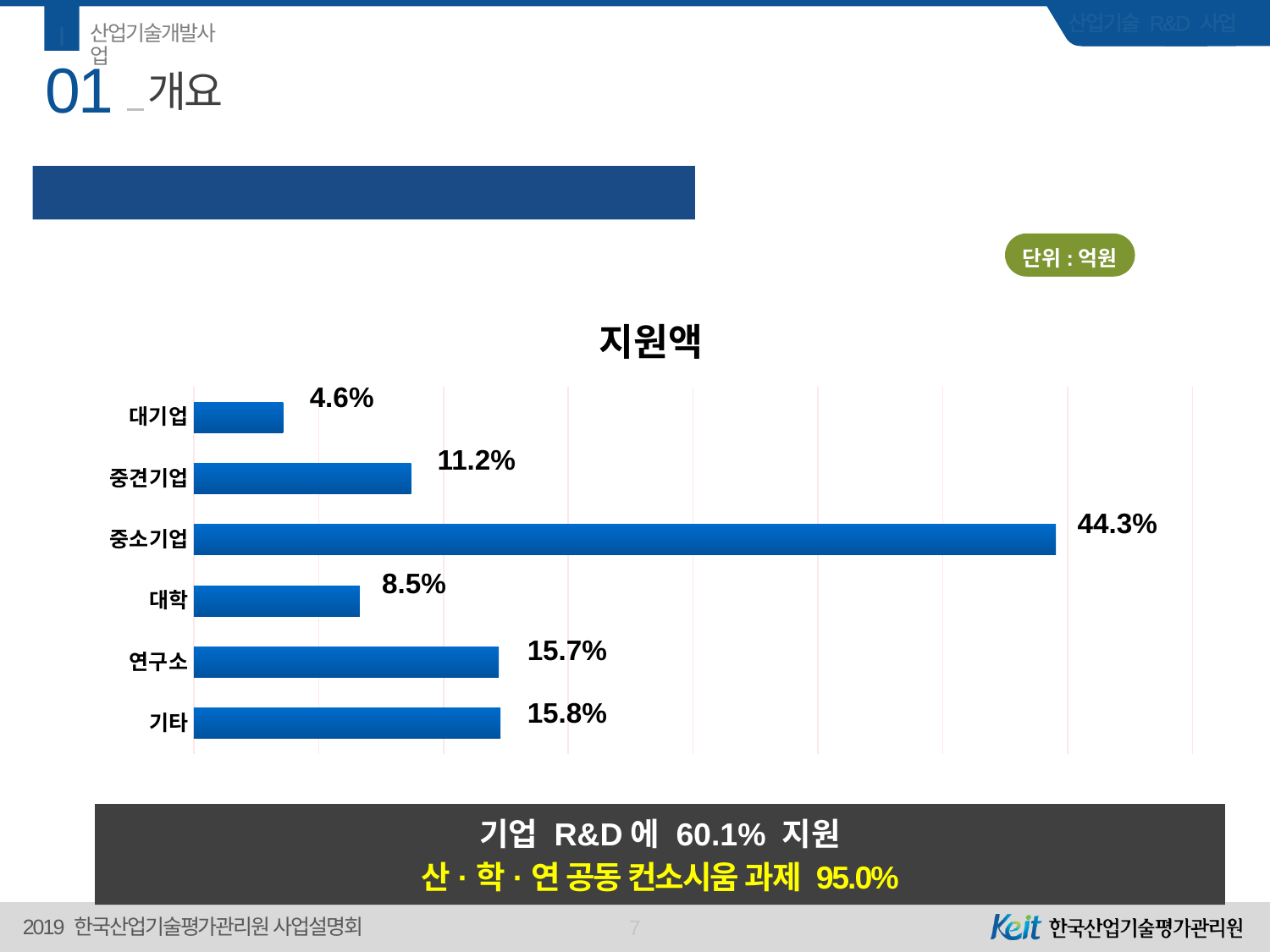

Ⅰ
산업기술개발사업
01
# 개요

수행주체별 지원현황(`17년 수행기관 기준)
단위:억원

### Chart: 지원액

| Category | 투자액 |
|---|---|
| 대기업 | 1431.0 |
| 중견기업 | 3481.0 |
| 중소기업 | 13812.0 |
| 대학 | 2658.0 |
| 연구소 | 4886.0 |
| 기타 | 4913.0 |
4.6%
11.2%
44.3%
8.5%
15.7%
47,448
15.8%
기업 R&D에 60.1% 지원
산·학·연 공동 컨소시움 과제 95.0%
7